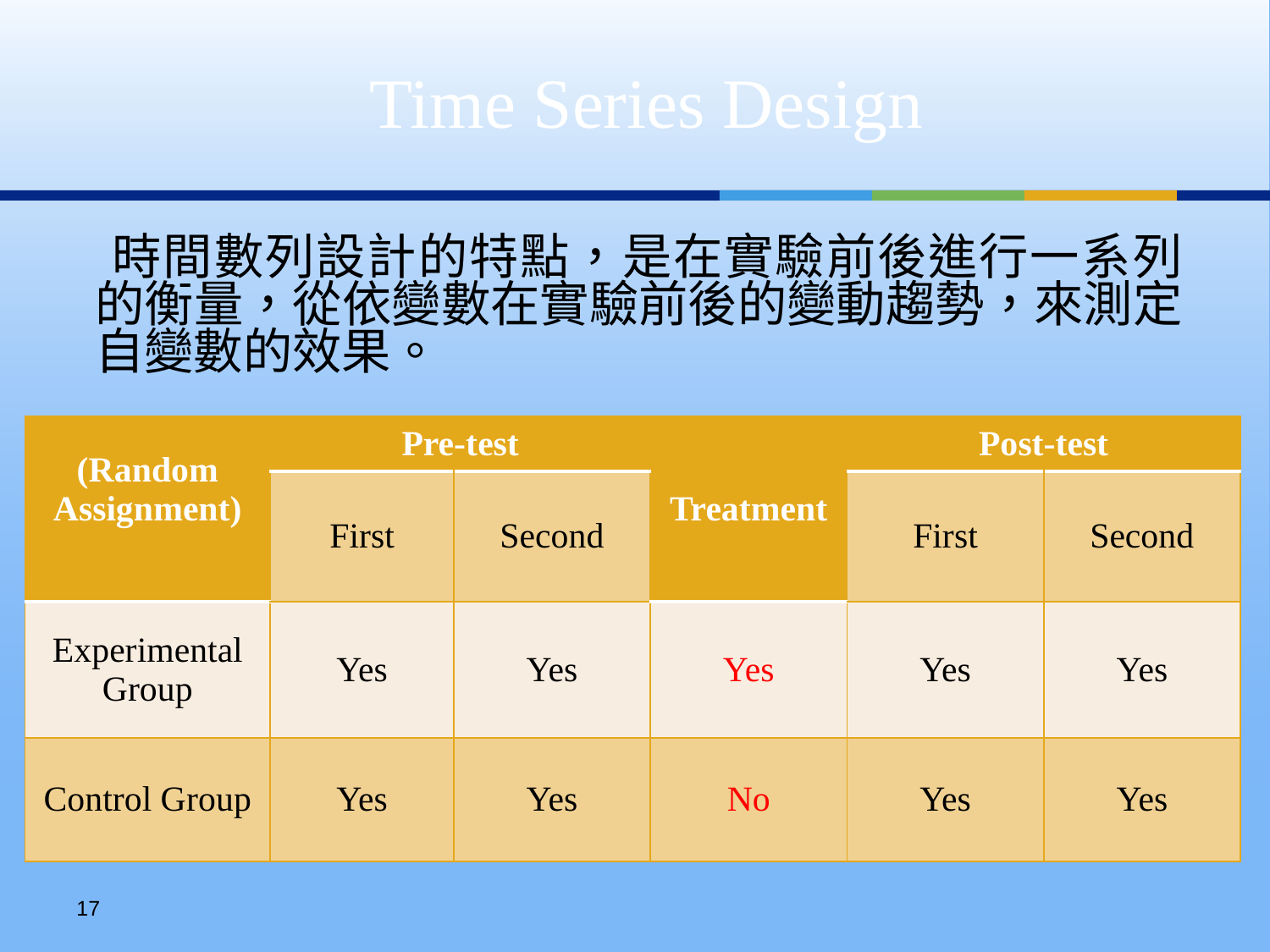

Time Series Design
    時間數列設計的特點，是在實驗前後進行一系列的衡量，從依變數在實驗前後的變動趨勢，來測定自變數的效果。
| (Random Assignment) | Pre-test |  | Treatment | Post-test |  |
| --- | --- | --- | --- | --- | --- |
|  | First | Second |  | First | Second |
| Experimental Group | Yes | Yes | Yes | Yes | Yes |
| Control Group | Yes | Yes | No | Yes | Yes |
17